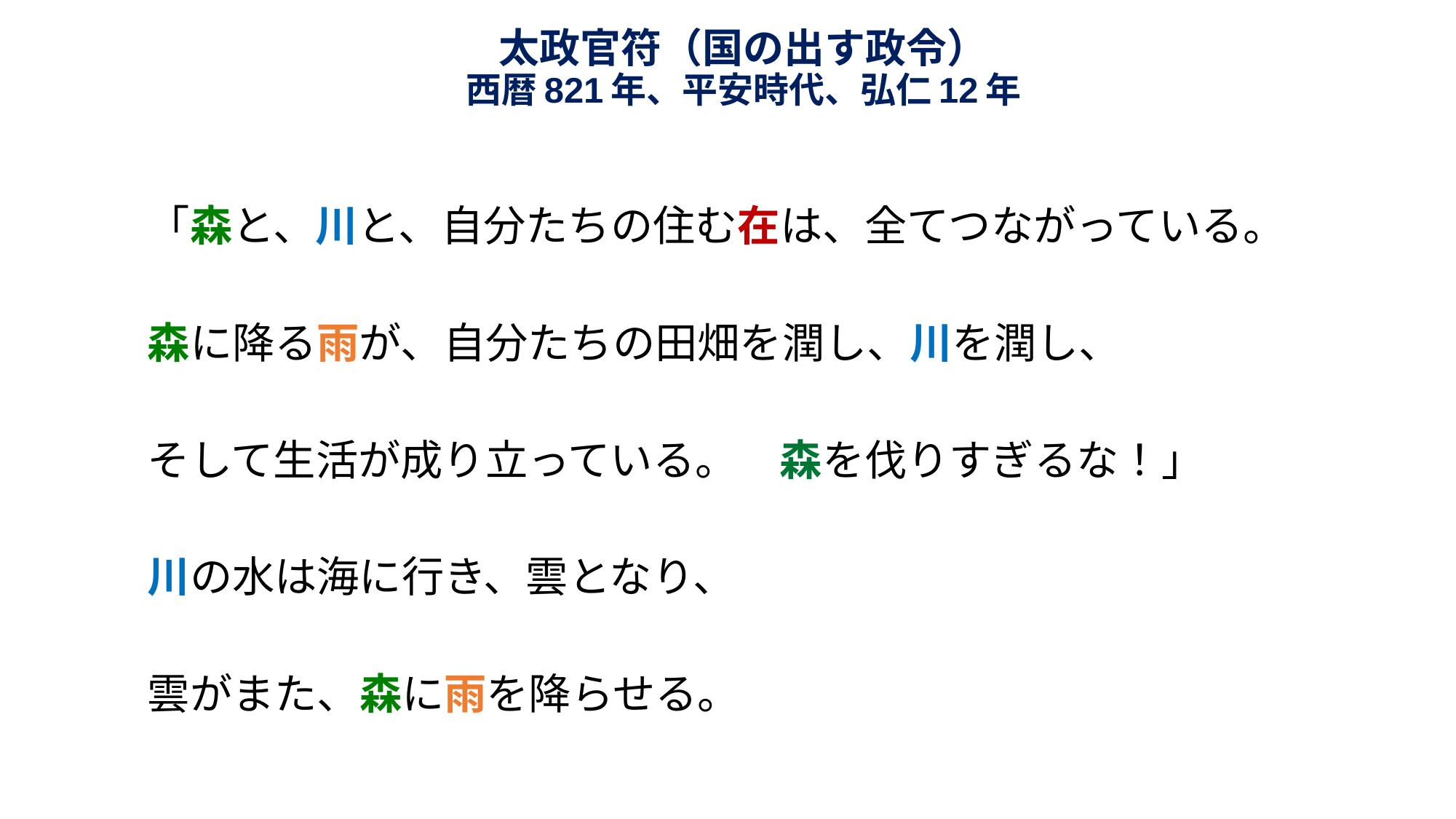

# 太政官符（国の出す政令） 西暦821年、平安時代、弘仁12年
「森と、川と、自分たちの住む在は、全てつながっている。
森に降る雨が、自分たちの田畑を潤し、川を潤し、
そして生活が成り立っている。　森を伐りすぎるな！」
川の水は海に行き、雲となり、
雲がまた、森に雨を降らせる。